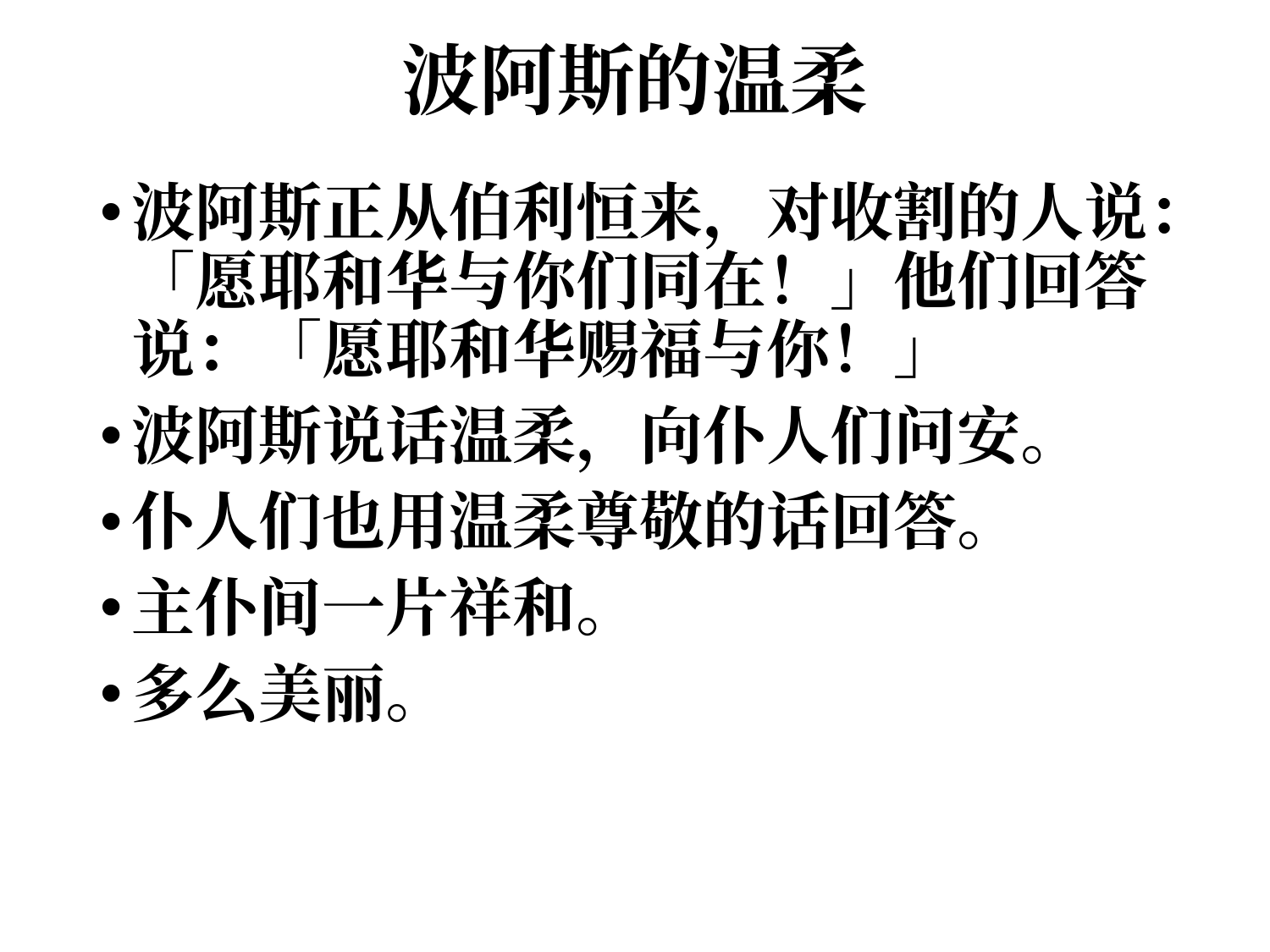

# 波阿斯的温柔
波阿斯正从伯利恒来，对收割的人说：「愿耶和华与你们同在！」他们回答说：「愿耶和华赐福与你！」
波阿斯说话温柔，向仆人们问安。
仆人们也用温柔尊敬的话回答。
主仆间一片祥和。
多么美丽。